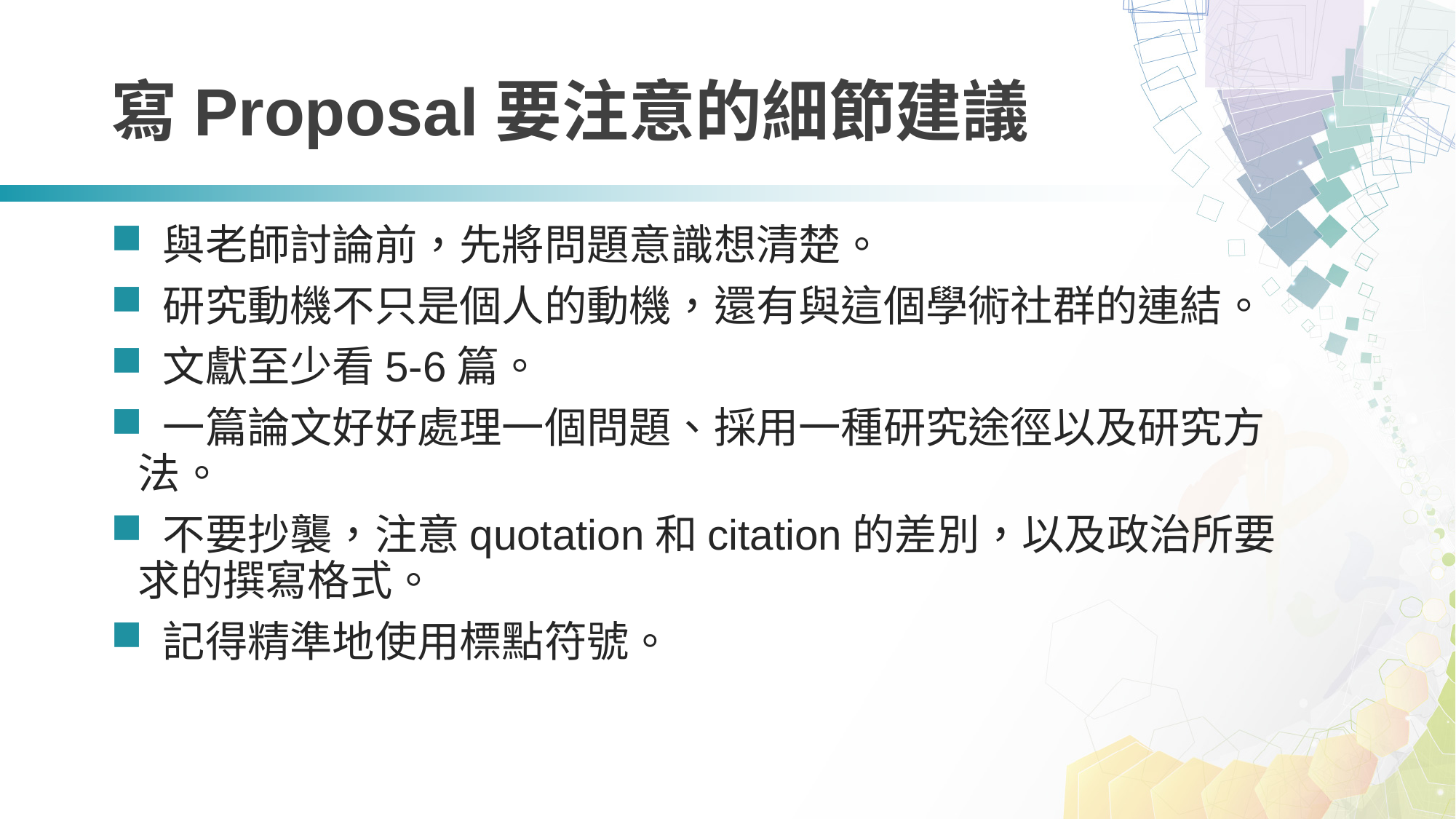

# 寫Proposal要注意的細節建議
 與老師討論前，先將問題意識想清楚。
 研究動機不只是個人的動機，還有與這個學術社群的連結。
 文獻至少看5-6篇。
 一篇論文好好處理一個問題、採用一種研究途徑以及研究方法。
 不要抄襲，注意quotation和citation的差別，以及政治所要求的撰寫格式。
 記得精準地使用標點符號。